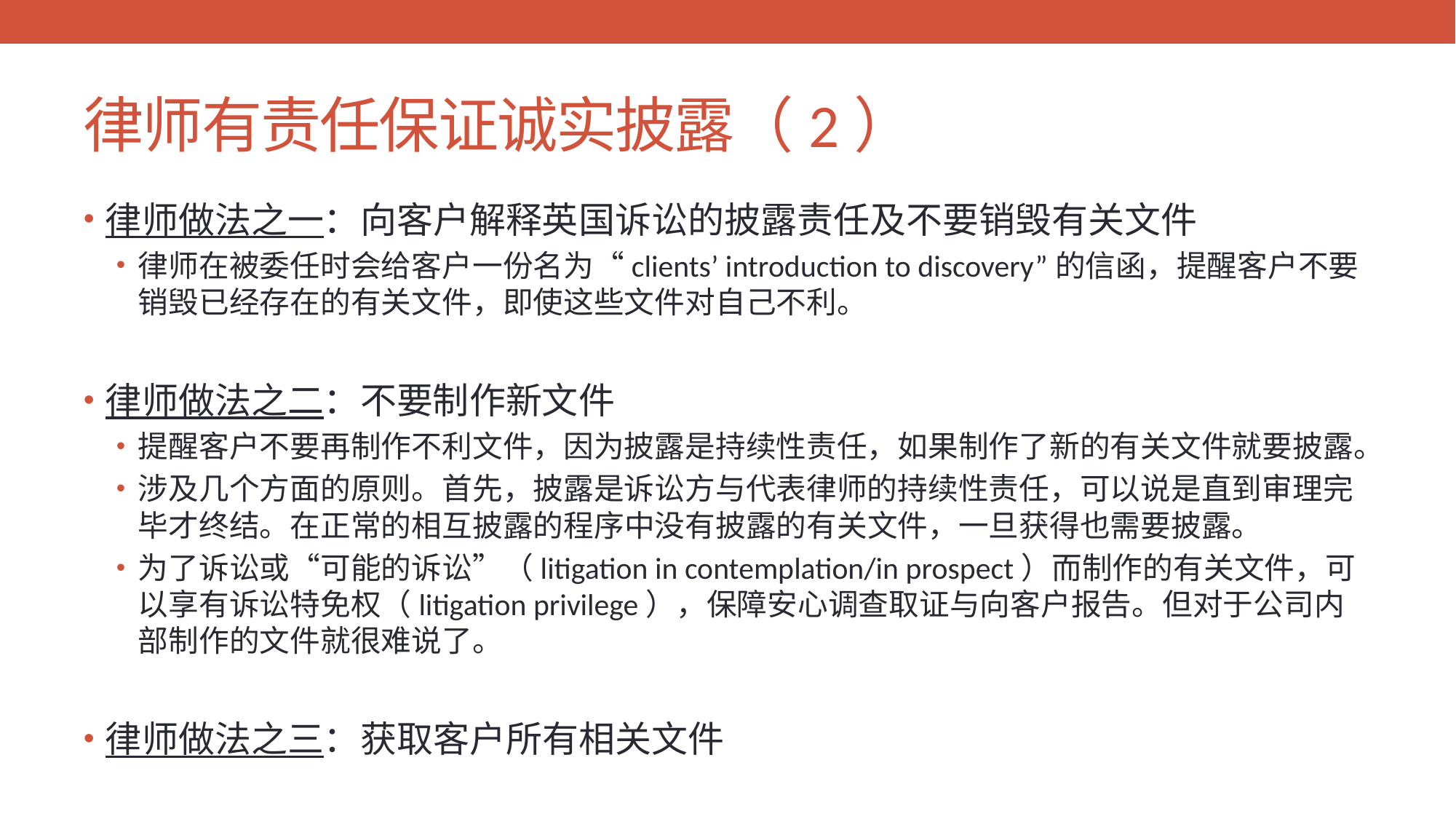

# 律师有责任保证诚实披露（2）
律师做法之一：向客户解释英国诉讼的披露责任及不要销毁有关文件
律师在被委任时会给客户一份名为“clients’ introduction to discovery”的信函，提醒客户不要销毁已经存在的有关文件，即使这些文件对自己不利。

律师做法之二：不要制作新文件
提醒客户不要再制作不利文件，因为披露是持续性责任，如果制作了新的有关文件就要披露。
涉及几个方面的原则。首先，披露是诉讼方与代表律师的持续性责任，可以说是直到审理完毕才终结。在正常的相互披露的程序中没有披露的有关文件，一旦获得也需要披露。
为了诉讼或“可能的诉讼”（litigation in contemplation/in prospect）而制作的有关文件，可以享有诉讼特免权（litigation privilege），保障安心调查取证与向客户报告。但对于公司内部制作的文件就很难说了。

律师做法之三：获取客户所有相关文件